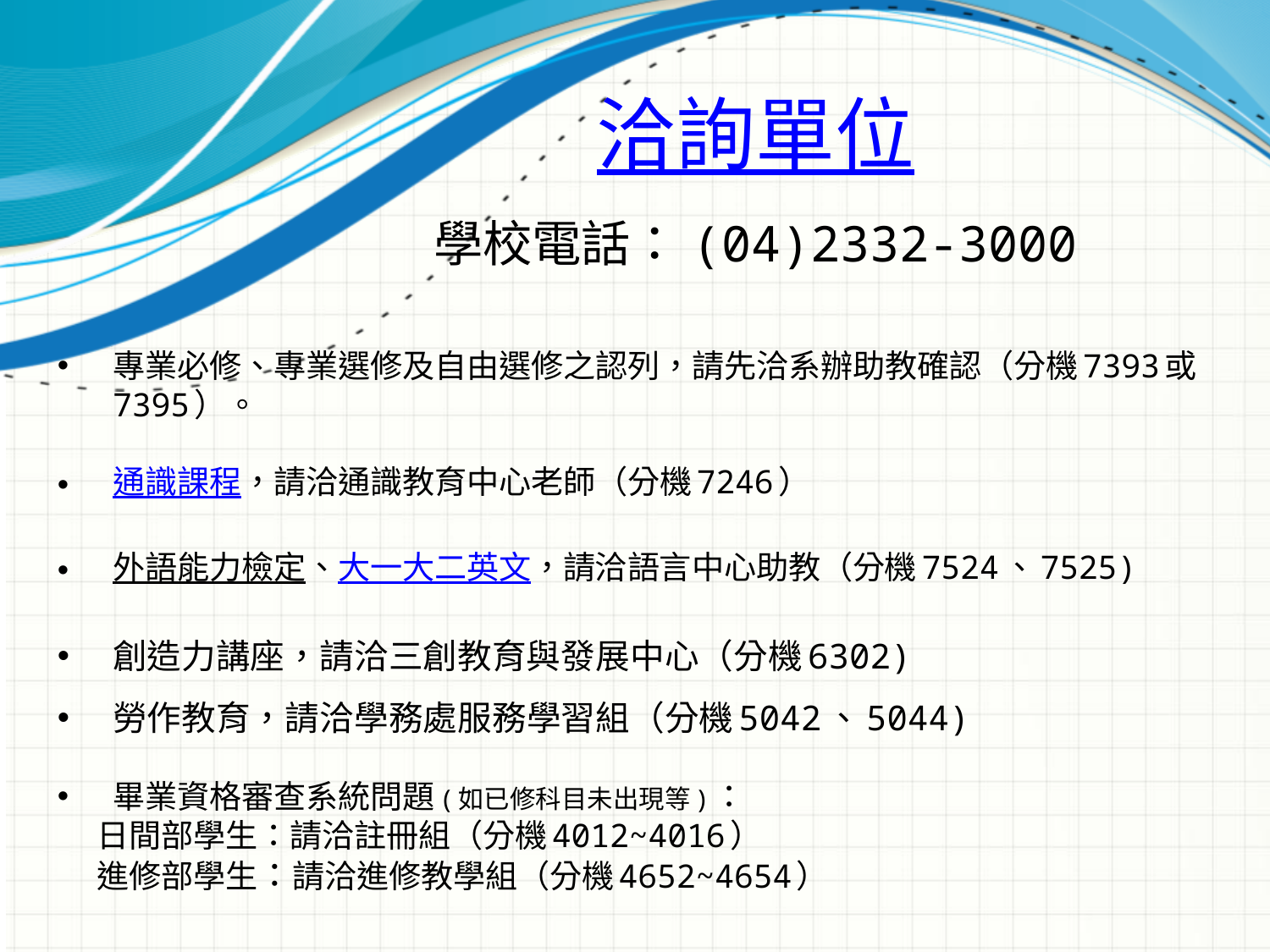

# 洽詢單位
學校電話：(04)2332-3000
專業必修、專業選修及自由選修之認列，請先洽系辦助教確認（分機7393或7395）。

通識課程，請洽通識教育中心老師（分機7246）

外語能力檢定、大一大二英文，請洽語言中心助教（分機7524、7525)

創造力講座，請洽三創教育與發展中心（分機6302)

勞作教育，請洽學務處服務學習組（分機5042、5044)

畢業資格審查系統問題(如已修科目未出現等)：
　 日間部學生：請洽註冊組（分機4012~4016）
　 進修部學生：請洽進修教學組（分機4652~4654）